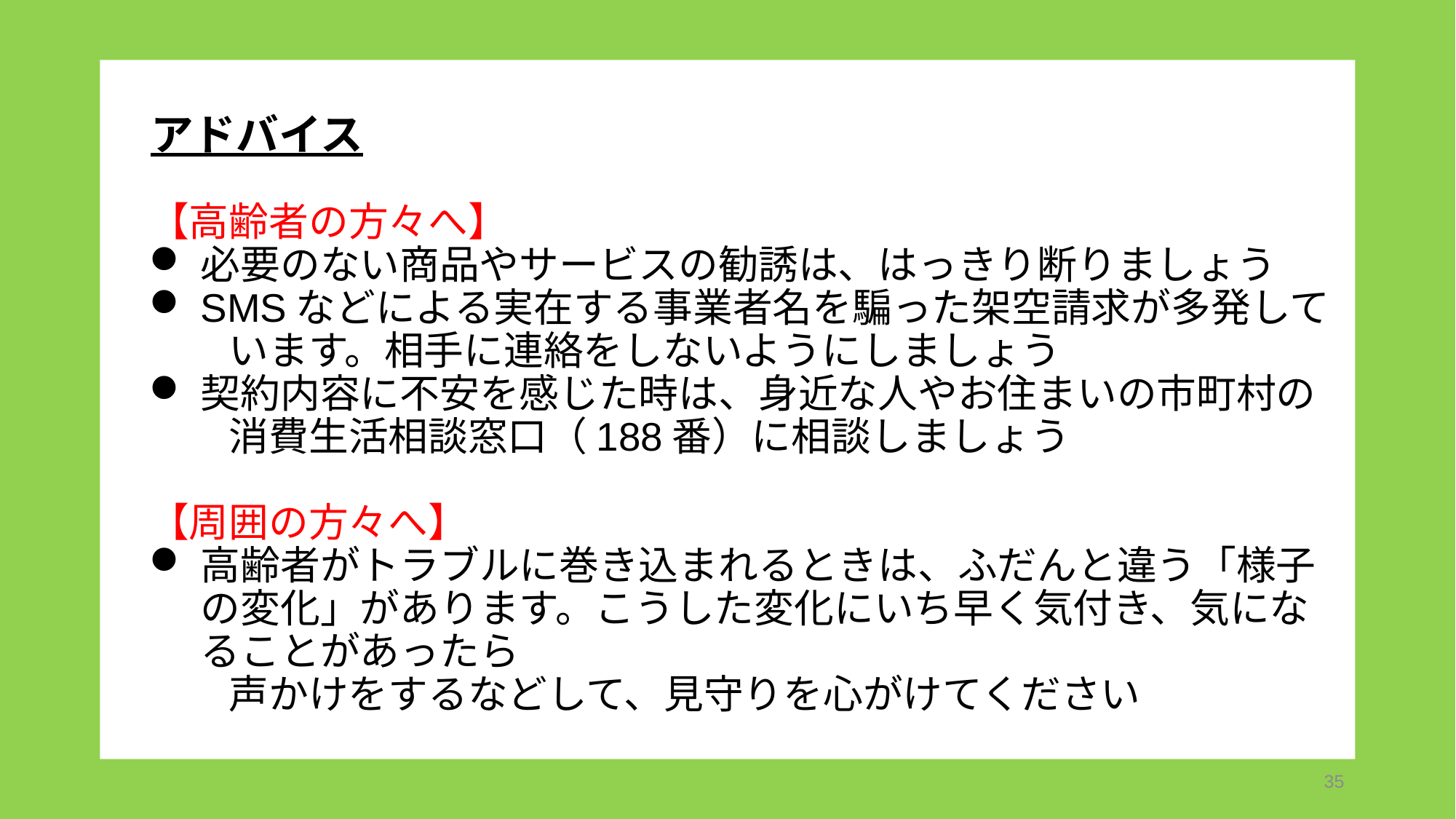

アドバイス

【高齢者の方々へ】
必要のない商品やサービスの勧誘は、はっきり断りましょう
SMSなどによる実在する事業者名を騙った架空請求が多発して
　　います。相手に連絡をしないようにしましょう
契約内容に不安を感じた時は、身近な人やお住まいの市町村の
　　消費生活相談窓口（188番）に相談しましょう

【周囲の方々へ】
高齢者がトラブルに巻き込まれるときは、ふだんと違う「様子の変化」があります。こうした変化にいち早く気付き、気になることがあったら
　　声かけをするなどして、見守りを心がけてください
35